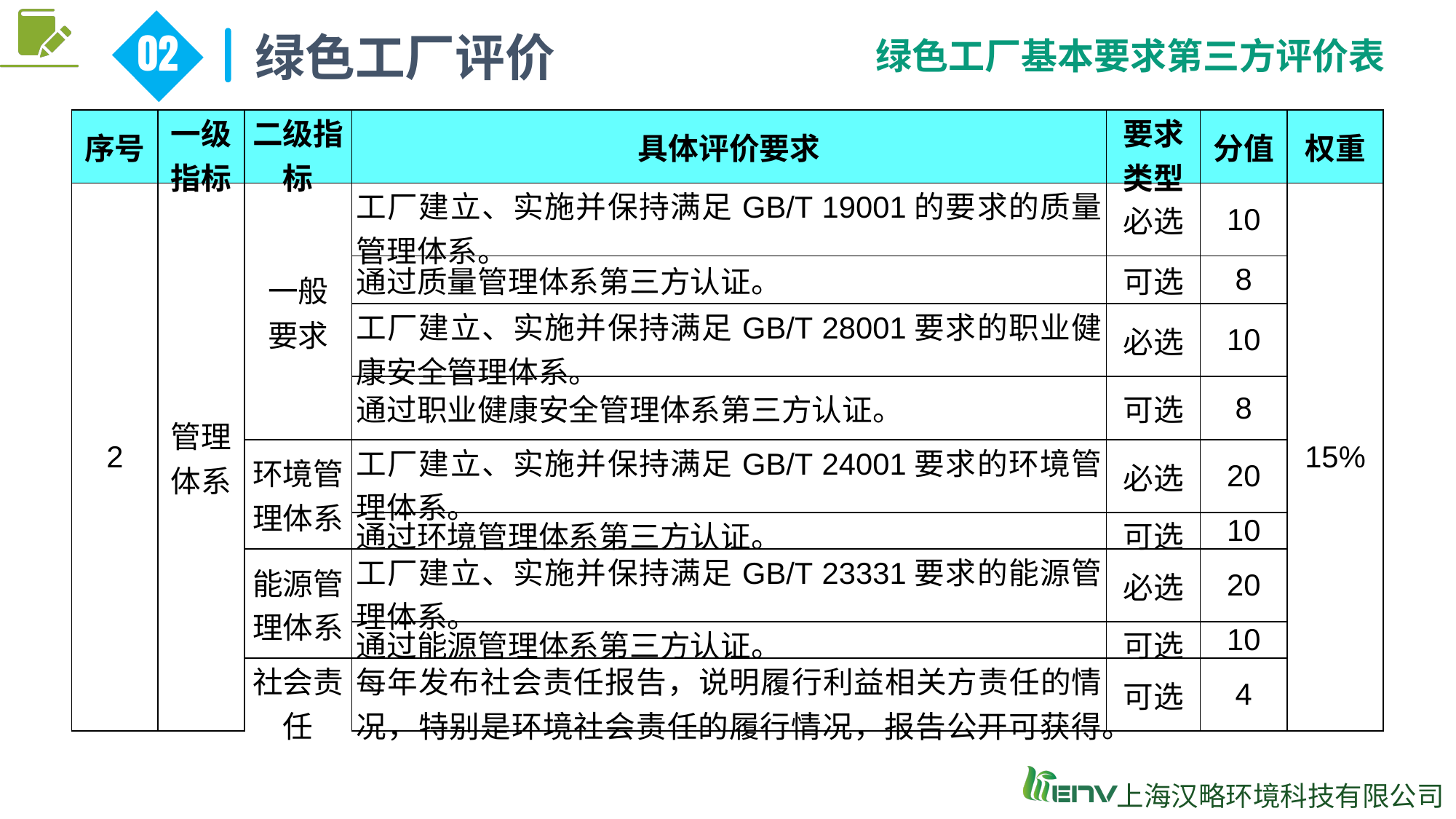

绿色工厂评价

02
绿色工厂基本要求第三方评价表
| 序号 | 一级 指标 | 二级指标 | 具体评价要求 | 要求类型 | 分值 | 权重 |
| --- | --- | --- | --- | --- | --- | --- |
| 2 | 管理体系 | 一般 要求 | 工厂建立、实施并保持满足GB/T 19001的要求的质量管理体系。 | 必选 | 10 | 15% |
|  |  |  | 通过质量管理体系第三方认证。 | 可选 | 8 |  |
|  |  |  | 工厂建立、实施并保持满足GB/T 28001要求的职业健康安全管理体系。 | 必选 | 10 |  |
|  |  |  | 通过职业健康安全管理体系第三方认证。 | 可选 | 8 |  |
|  |  | 环境管理体系 | 工厂建立、实施并保持满足GB/T 24001要求的环境管理体系。 | 必选 | 20 |  |
|  |  |  | 通过环境管理体系第三方认证。 | 可选 | 10 |  |
|  |  | 能源管理体系 | 工厂建立、实施并保持满足GB/T 23331要求的能源管理体系。 | 必选 | 20 |  |
|  |  |  | 通过能源管理体系第三方认证。 | 可选 | 10 |  |
|  |  | 社会责任 | 每年发布社会责任报告，说明履行利益相关方责任的情况，特别是环境社会责任的履行情况，报告公开可获得。 | 可选 | 4 |  |